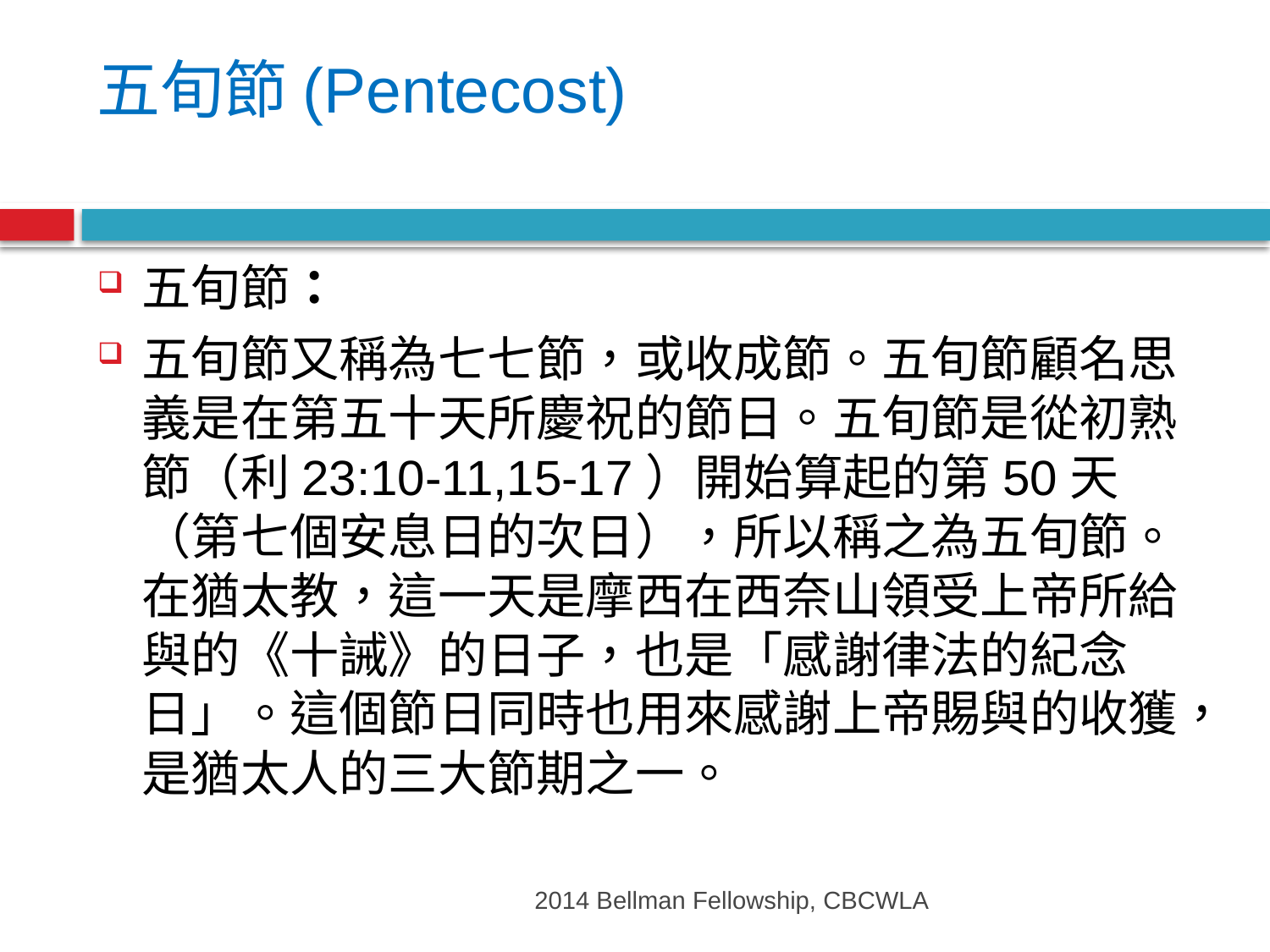

# 五旬節(Pentecost)
五旬節：
五旬節又稱為七七節，或收成節。五旬節顧名思義是在第五十天所慶祝的節日。五旬節是從初熟節（利23:10-11,15-17）開始算起的第50天（第七個安息日的次日），所以稱之為五旬節。在猶太教，這一天是摩西在西奈山領受上帝所給與的《十誡》的日子，也是「感謝律法的紀念日」。這個節日同時也用來感謝上帝賜與的收獲，是猶太人的三大節期之一。

2014 Bellman Fellowship, CBCWLA